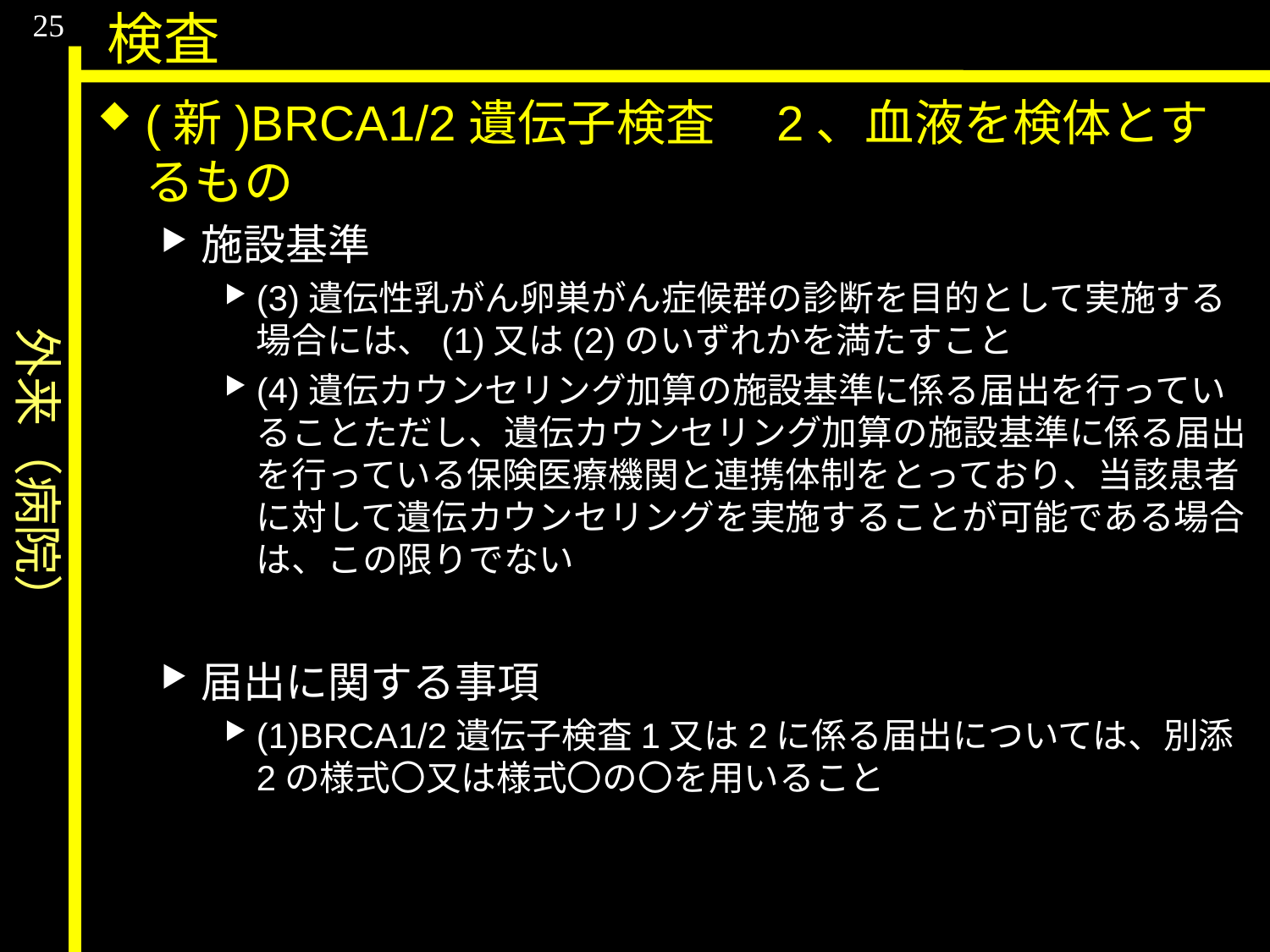

外来（病院）
25
検査

(新)BRCA1/2遺伝子検査　2、血液を検体とするもの
施設基準
(3)遺伝性乳がん卵巣がん症候群の診断を目的として実施する場合には、(1)又は(2)のいずれかを満たすこと
(4)遺伝カウンセリング加算の施設基準に係る届出を行っていることただし、遺伝カウンセリング加算の施設基準に係る届出を行っている保険医療機関と連携体制をとっており、当該患者に対して遺伝カウンセリングを実施することが可能である場合は、この限りでない

届出に関する事項
(1)BRCA1/2遺伝子検査1又は2に係る届出については、別添2の様式〇又は様式〇の〇を用いること